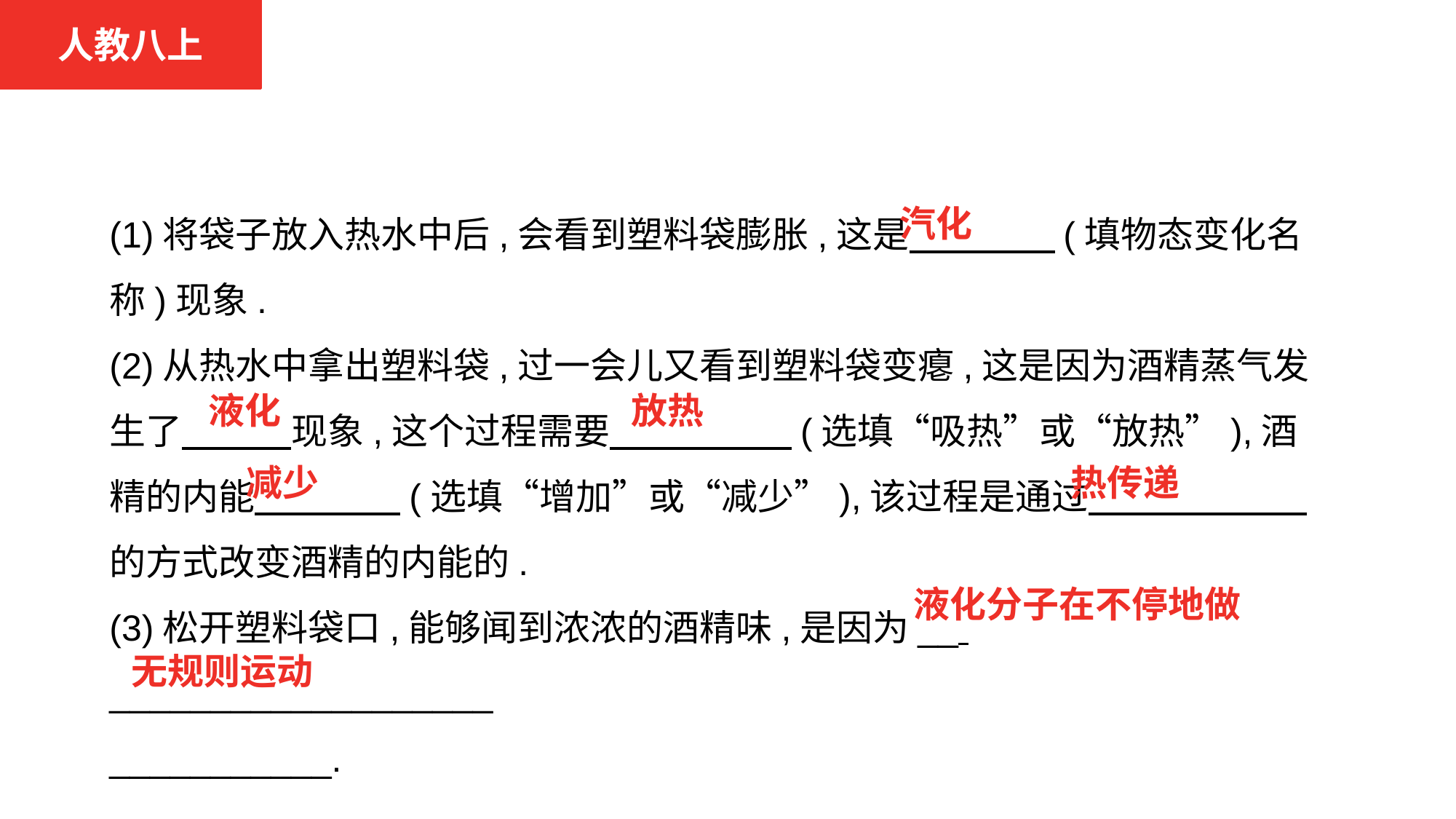

人教八上
(1)将袋子放入热水中后,会看到塑料袋膨胀,这是　　　　(填物态变化名称)现象.
(2)从热水中拿出塑料袋,过一会儿又看到塑料袋变瘪,这是因为酒精蒸气发生了　　　现象,这个过程需要　　　　　(选填“吸热”或“放热”),酒精的内能　　　　(选填“增加”或“减少”),该过程是通过　　　　　　的方式改变酒精的内能的.
(3)松开塑料袋口,能够闻到浓浓的酒精味,是因为__  ___________________
___________.
汽化
液化
放热
减少
热传递
液化分子在不停地做
无规则运动